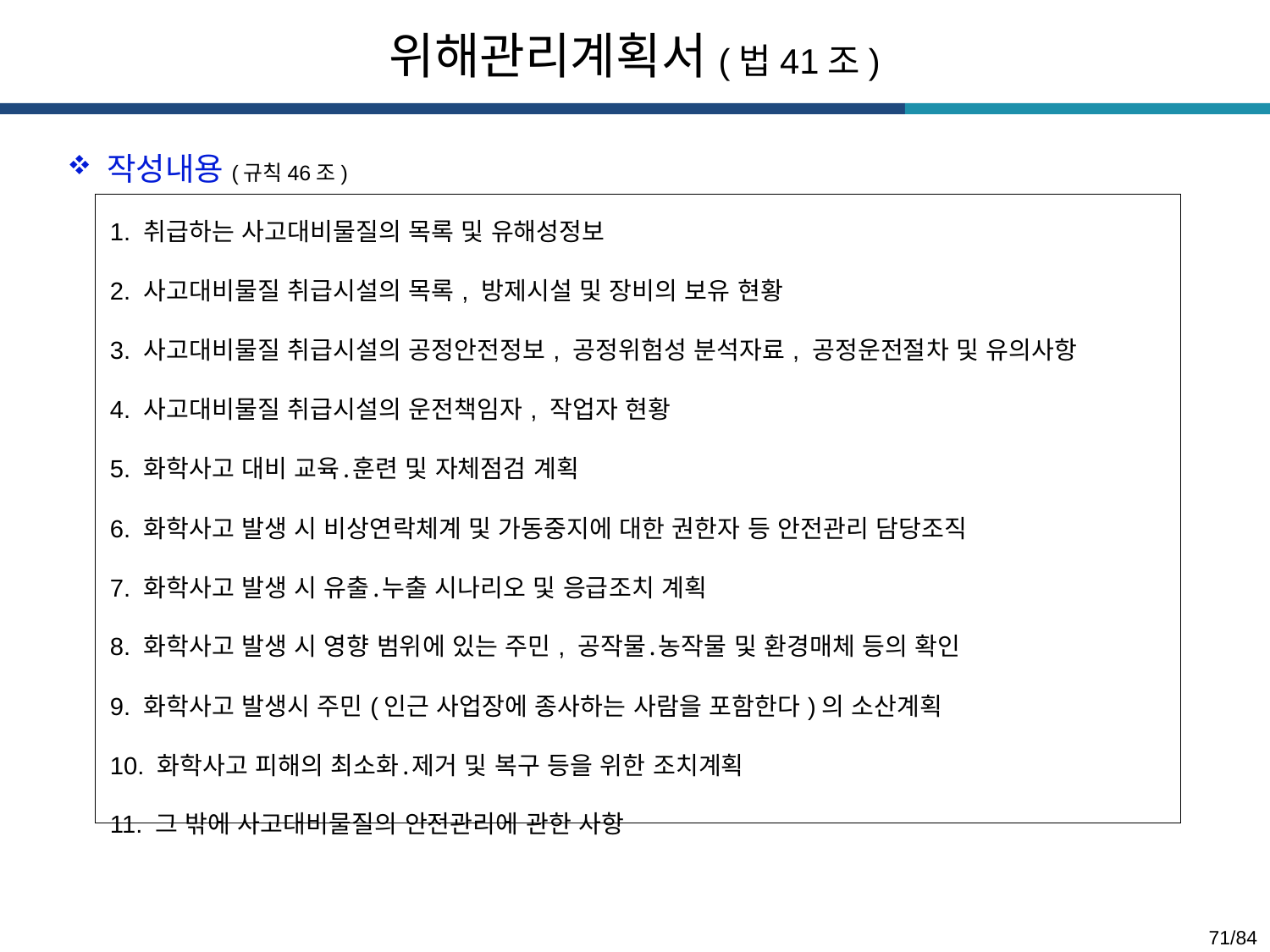

위해관리계획서(법41조)
작성내용(규칙46조)
| 1. 취급하는 사고대비물질의 목록 및 유해성정보 2. 사고대비물질 취급시설의 목록, 방제시설 및 장비의 보유 현황 3. 사고대비물질 취급시설의 공정안전정보, 공정위험성 분석자료, 공정운전절차 및 유의사항 4. 사고대비물질 취급시설의 운전책임자, 작업자 현황 5. 화학사고 대비 교육․훈련 및 자체점검 계획 6. 화학사고 발생 시 비상연락체계 및 가동중지에 대한 권한자 등 안전관리 담당조직 7. 화학사고 발생 시 유출․누출 시나리오 및 응급조치 계획 8. 화학사고 발생 시 영향 범위에 있는 주민, 공작물․농작물 및 환경매체 등의 확인 9. 화학사고 발생시 주민(인근 사업장에 종사하는 사람을 포함한다)의 소산계획 10. 화학사고 피해의 최소화․제거 및 복구 등을 위한 조치계획 11. 그 밖에 사고대비물질의 안전관리에 관한 사항 |
| --- |